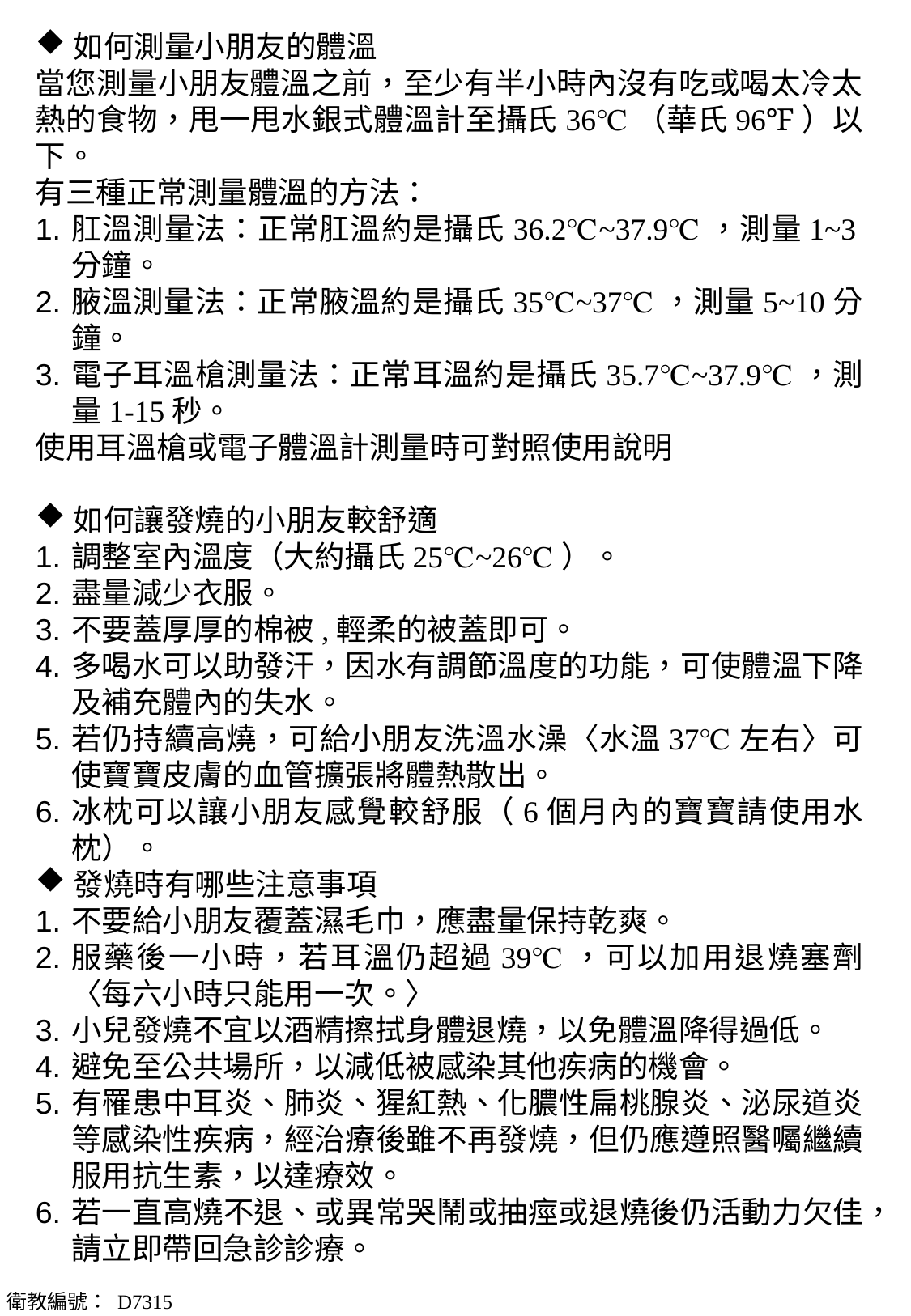

如何測量小朋友的體溫
當您測量小朋友體溫之前，至少有半小時內沒有吃或喝太冷太熱的食物，甩一甩水銀式體溫計至攝氏36℃（華氏96℉）以下。
有三種正常測量體溫的方法：
肛溫測量法：正常肛溫約是攝氏36.2℃~37.9℃，測量1~3分鐘。
腋溫測量法：正常腋溫約是攝氏35℃~37℃，測量5~10分鐘。
電子耳溫槍測量法：正常耳溫約是攝氏35.7℃~37.9℃，測量1-15秒。
使用耳溫槍或電子體溫計測量時可對照使用說明

如何讓發燒的小朋友較舒適
調整室內溫度（大約攝氏25℃~26℃）。
盡量減少衣服。
不要蓋厚厚的棉被,輕柔的被蓋即可。
多喝水可以助發汗，因水有調節溫度的功能，可使體溫下降及補充體內的失水。
若仍持續高燒，可給小朋友洗溫水澡〈水溫37℃左右〉可使寶寶皮膚的血管擴張將體熱散出。
冰枕可以讓小朋友感覺較舒服（6個月內的寶寶請使用水枕）。
發燒時有哪些注意事項
不要給小朋友覆蓋濕毛巾，應盡量保持乾爽。
服藥後一小時，若耳溫仍超過39℃，可以加用退燒塞劑〈每六小時只能用一次。〉
小兒發燒不宜以酒精擦拭身體退燒，以免體溫降得過低。
避免至公共場所，以減低被感染其他疾病的機會。
有罹患中耳炎、肺炎、猩紅熱、化膿性扁桃腺炎、泌尿道炎等感染性疾病，經治療後雖不再發燒，但仍應遵照醫囑繼續服用抗生素，以達療效。
若一直高燒不退、或異常哭鬧或抽痙或退燒後仍活動力欠佳，請立即帶回急診診療。
衛教編號： D7315